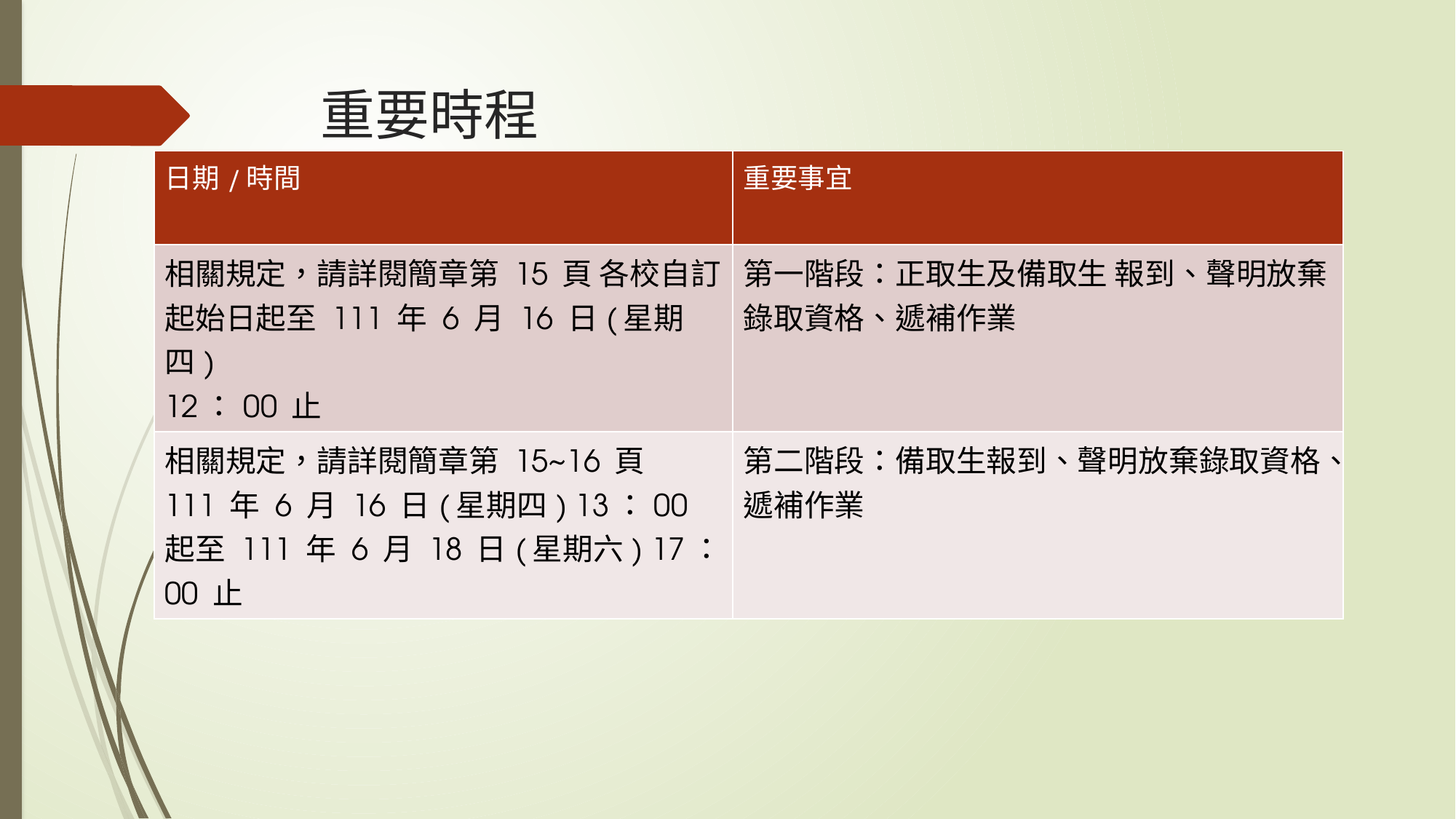

# 重要時程
| 日期/時間 | 重要事宜 |
| --- | --- |
| 相關規定，請詳閱簡章第 15 頁 各校自訂起始日起至 111 年 6 月 16 日(星期四) 12：00 止 | 第一階段：正取生及備取生 報到、聲明放棄錄取資格、遞補作業 |
| 相關規定，請詳閱簡章第 15~16 頁 111 年 6 月 16 日(星期四) 13：00 起至 111 年 6 月 18 日(星期六) 17：00 止 | 第二階段：備取生報到、聲明放棄錄取資格、遞補作業 |